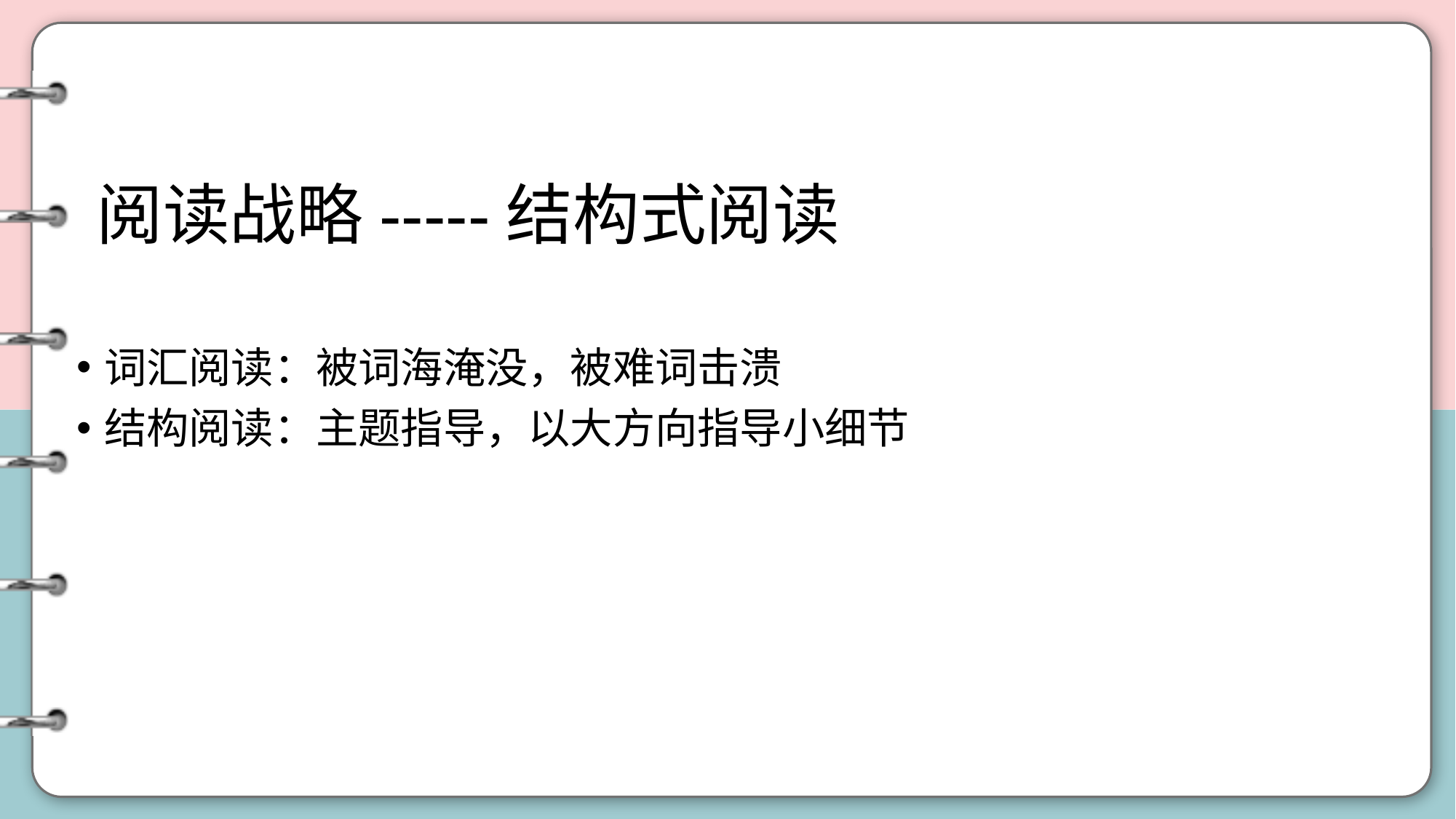

阅读战略-----结构式阅读
词汇阅读：被词海淹没，被难词击溃
结构阅读：主题指导，以大方向指导小细节